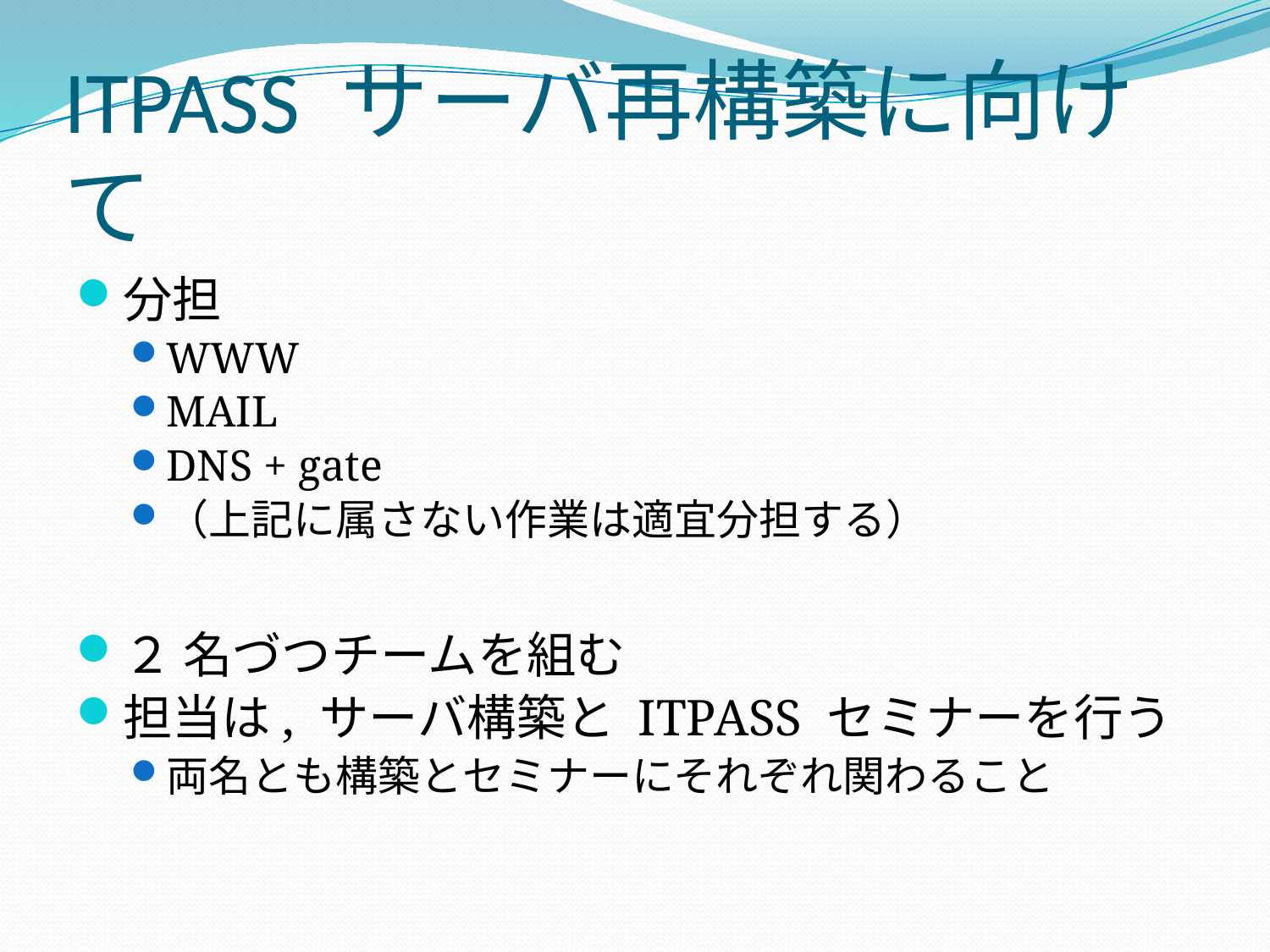

# ITPASS サーバ再構築に向けて
分担
WWW
MAIL
DNS + gate
（上記に属さない作業は適宜分担する）

２ 名づつチームを組む
担当は, サーバ構築と ITPASS セミナーを行う
両名とも構築とセミナーにそれぞれ関わること